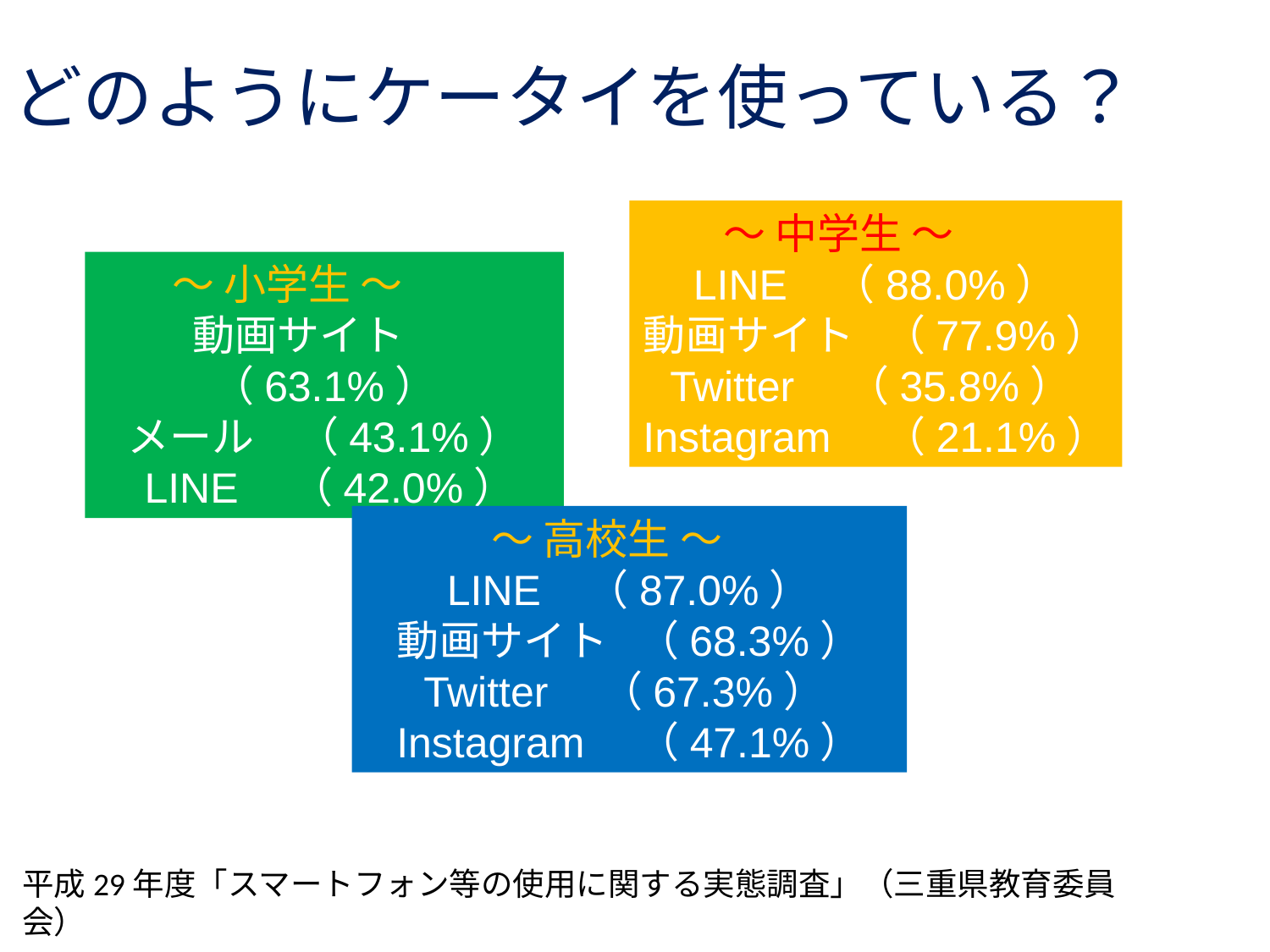

どのようにケータイを使っている？
～ 中学生 ～
LINE   （88.0%）
動画サイト   （77.9%）
Twitter　（35.8%）
Instagram　（21.1%）
～ 小学生 ～
動画サイト 　（63.1%）
メール　（43.1%）
 LINE　（42.0%）
  ～ 高校生 ～
LINE   （87.0%）
動画サイト   （68.3%）
Twitter　（67.3%）
Instagram　（47.1%）
平成29年度「スマートフォン等の使用に関する実態調査」（三重県教育委員会）